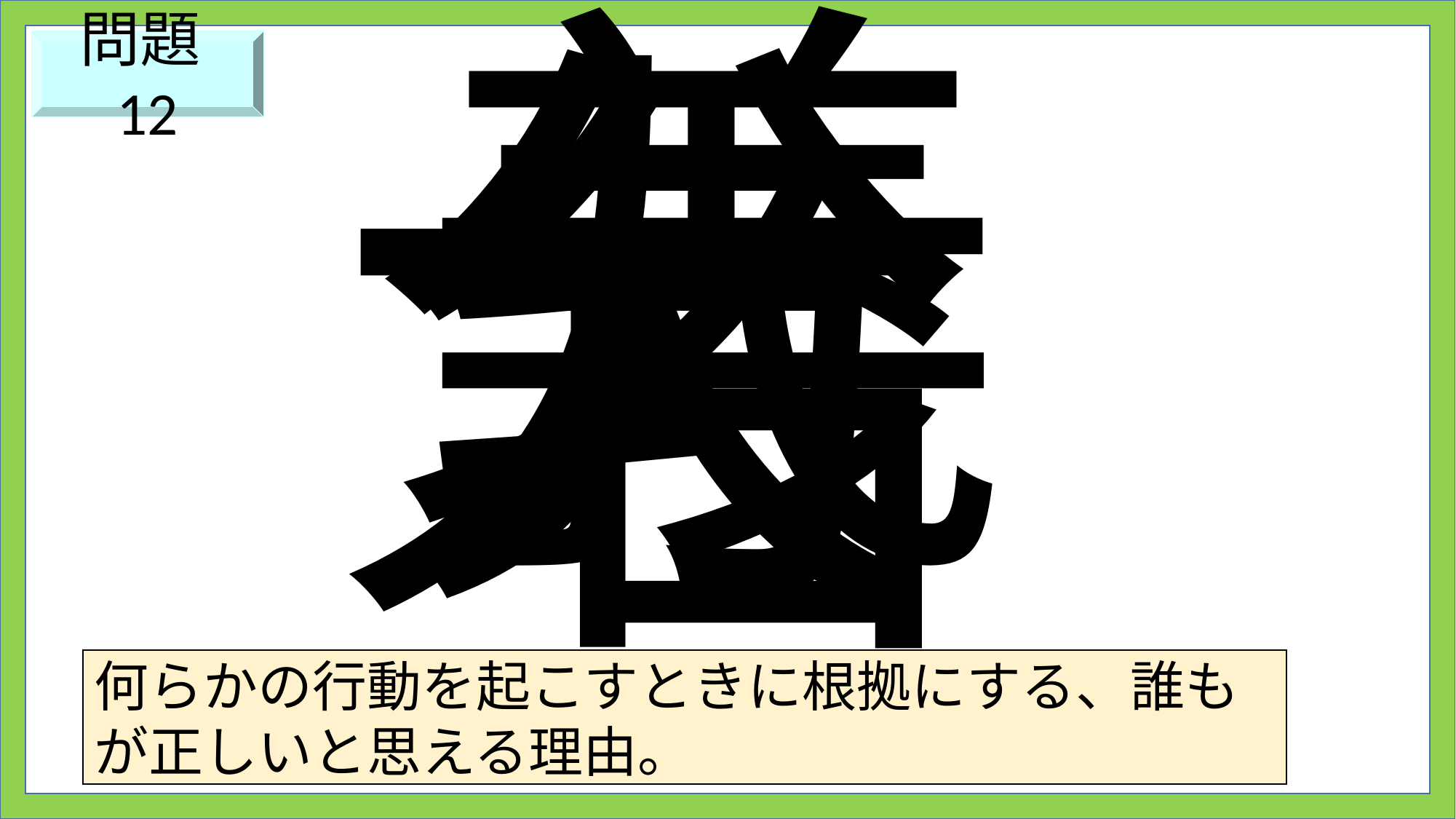

義
分
大
名
問題12
何らかの行動を起こすときに根拠にする、誰もが正しいと思える理由。